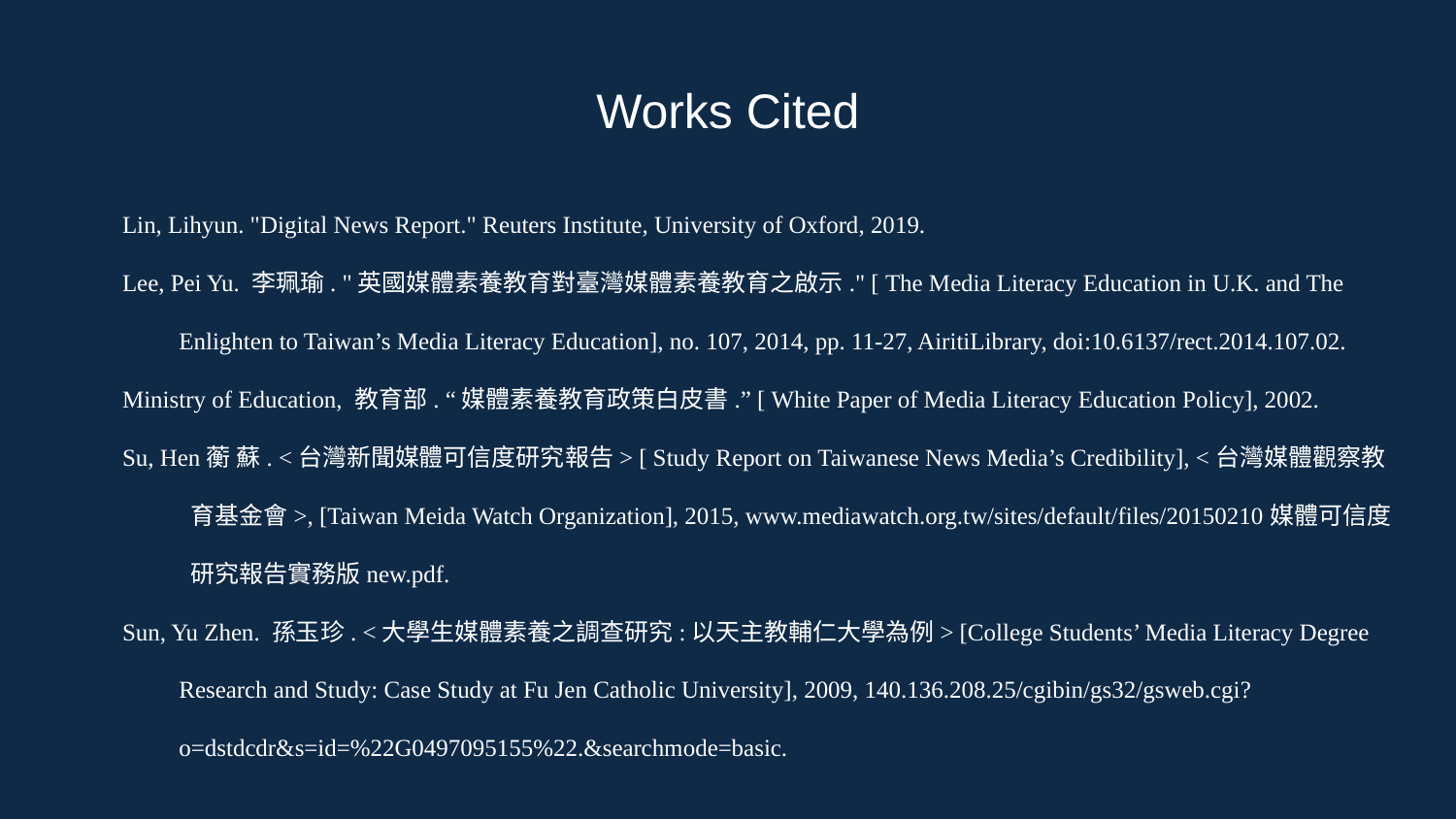

Works Cited
Lin, Lihyun. "Digital News Report." Reuters Institute, University of Oxford, 2019.
Lee, Pei Yu. 李珮瑜. "英國媒體素養教育對臺灣媒體素養教育之啟示." [ The Media Literacy Education in U.K. and The Enlighten to Taiwan’s Media Literacy Education], no. 107, 2014, pp. 11-27, AiritiLibrary, doi:10.6137/rect.2014.107.02.
Ministry of Education, 教育部. “媒體素養教育政策白皮書.” [ White Paper of Media Literacy Education Policy], 2002.
Su, Hen蘅 蘇. <台灣新聞媒體可信度研究報告> [ Study Report on Taiwanese News Media’s Credibility], <台灣媒體觀察教育基金會>, [Taiwan Meida Watch Organization], 2015, www.mediawatch.org.tw/sites/default/files/20150210媒體可信度研究報告實務版new.pdf.
Sun, Yu Zhen. 孫玉珍. <大學生媒體素養之調查研究:以天主教輔仁大學為例> [College Students’ Media Literacy Degree Research and Study: Case Study at Fu Jen Catholic University], 2009, 140.136.208.25/cgibin/gs32/gsweb.cgi?o=dstdcdr&s=id=%22G0497095155%22.&searchmode=basic.